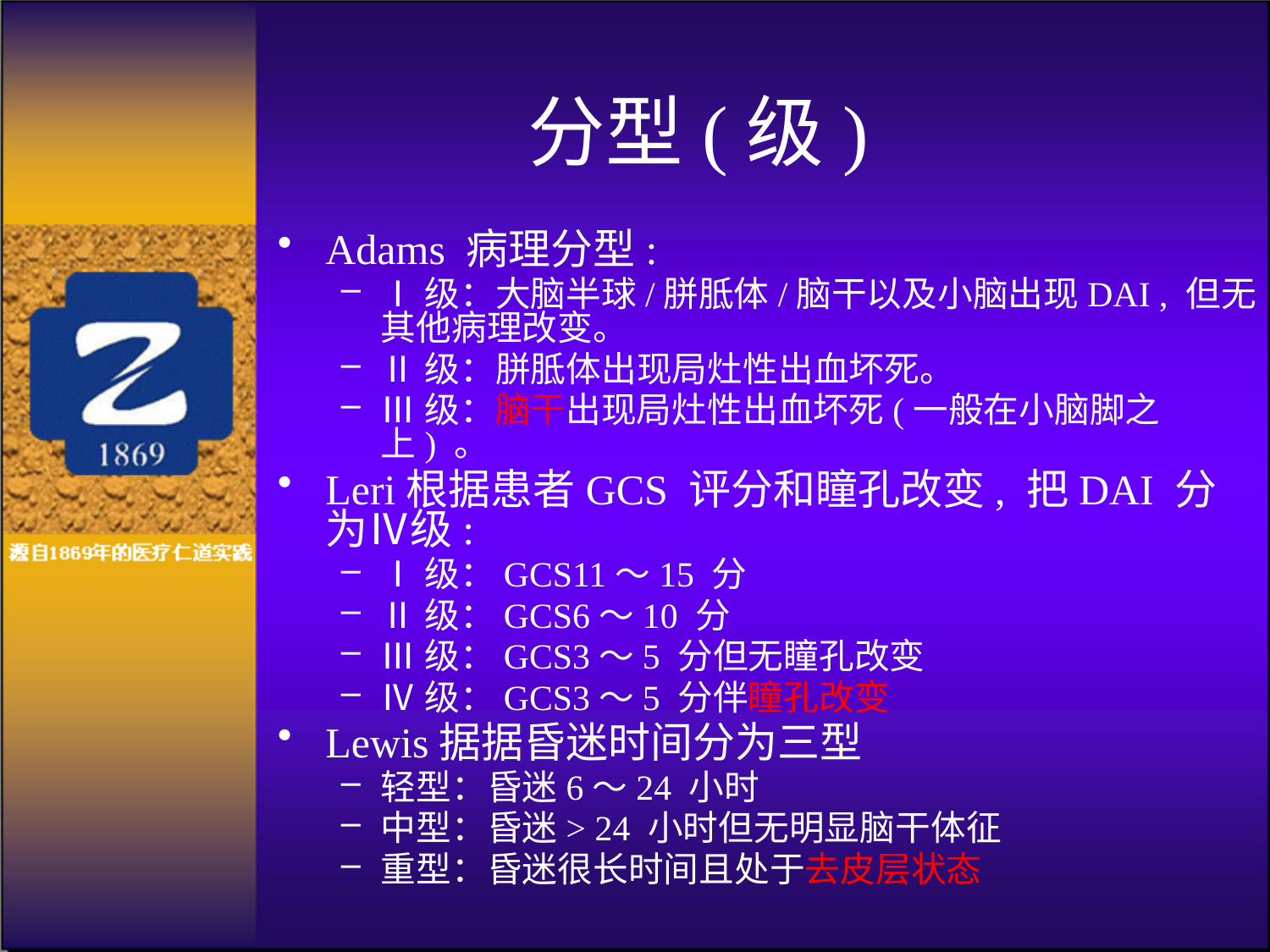

# 分型(级)
Adams 病理分型:
Ⅰ级：大脑半球/胼胝体/脑干以及小脑出现DAI , 但无其他病理改变。
Ⅱ级：胼胝体出现局灶性出血坏死。
Ⅲ级：脑干出现局灶性出血坏死(一般在小脑脚之上) 。
Leri根据患者GCS 评分和瞳孔改变, 把DAI 分为Ⅳ级:
Ⅰ级：GCS11～15 分
Ⅱ级：GCS6～10 分
Ⅲ级：GCS3～5 分但无瞳孔改变
Ⅳ级：GCS3～5 分伴瞳孔改变
Lewis据据昏迷时间分为三型
轻型：昏迷6～24 小时
中型：昏迷> 24 小时但无明显脑干体征
重型：昏迷很长时间且处于去皮层状态